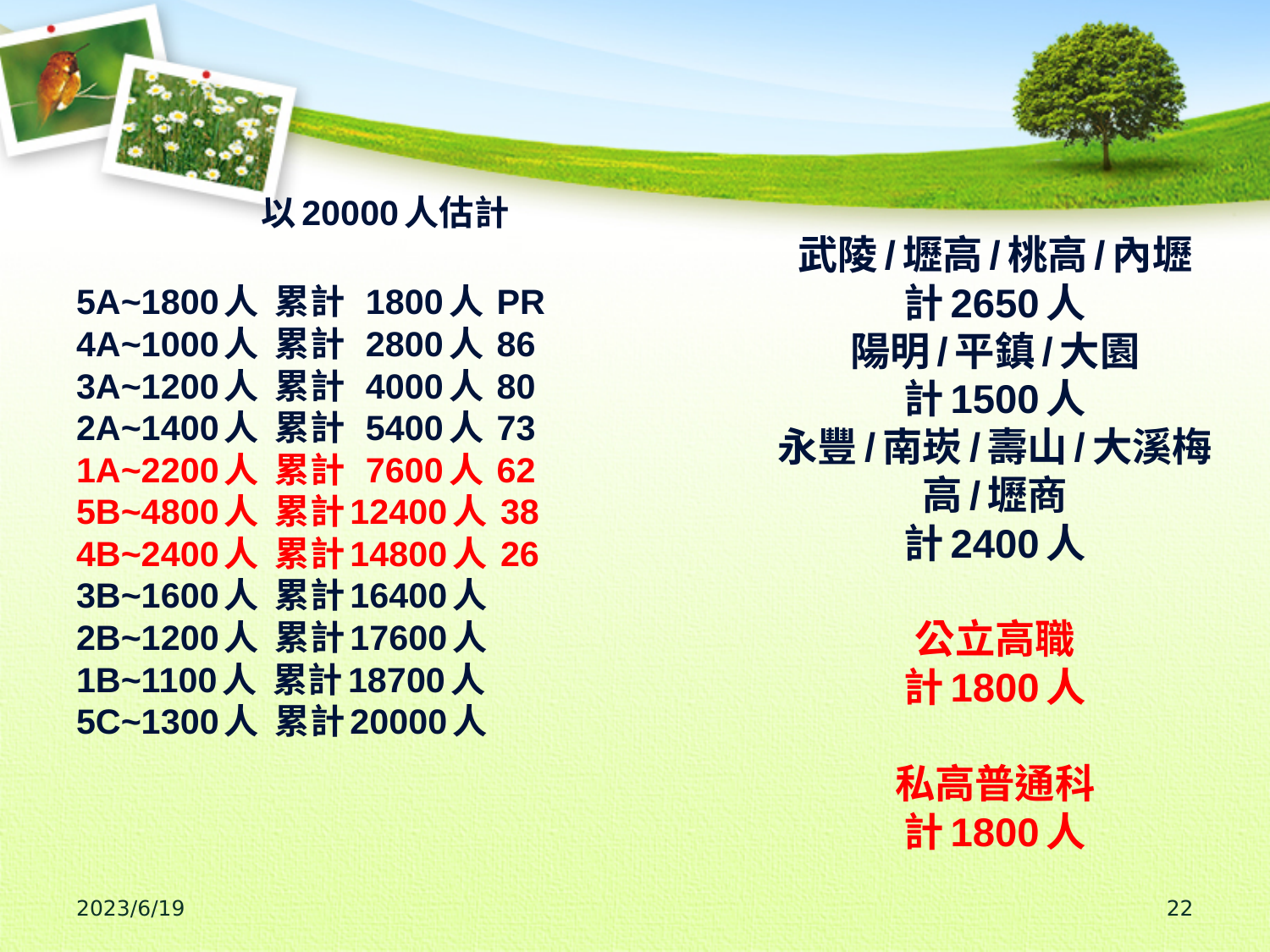

以20000人估計
5A~1800人  累計  1800人 PR
4A~1000人  累計  2800人 86
3A~1200人  累計  4000人 80
2A~1400人  累計  5400人 73
1A~2200人  累計  7600人 62
5B~4800人  累計12400人 38
4B~2400人  累計14800人 26
3B~1600人  累計16400人
2B~1200人  累計17600人
1B~1100人  累計18700人
5C~1300人  累計20000人
武陵/壢高/桃高/內壢
計2650人
陽明/平鎮/大園
計1500人
永豐/南崁/壽山/大溪梅高/壢商
計2400人

公立高職
計1800人

私高普通科
計1800人

2023/6/19
22